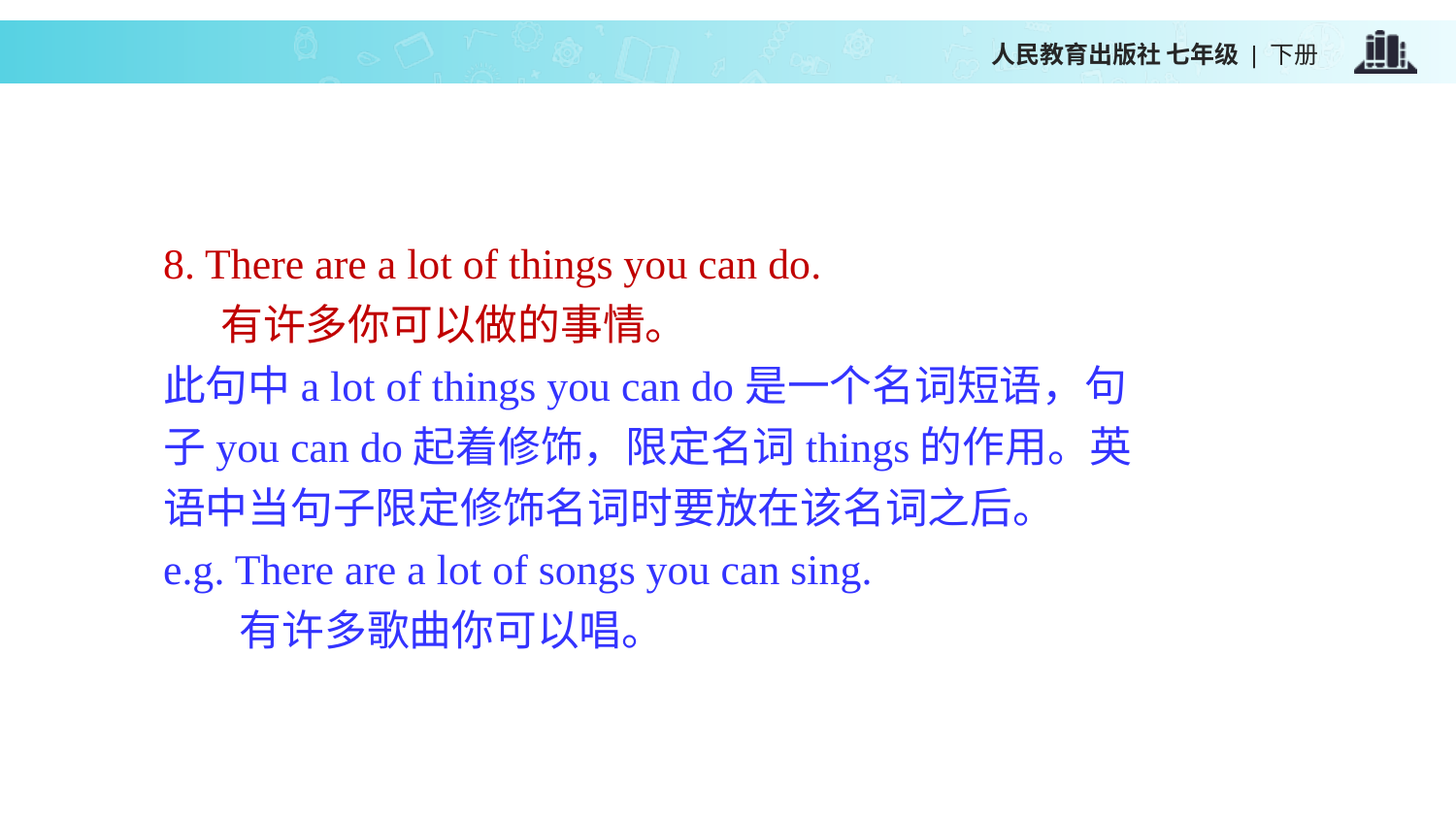

8. There are a lot of things you can do.
     有许多你可以做的事情。
此句中a lot of things you can do是一个名词短语，句子you can do起着修饰，限定名词things的作用。英语中当句子限定修饰名词时要放在该名词之后。
e.g. There are a lot of songs you can sing.
       有许多歌曲你可以唱。